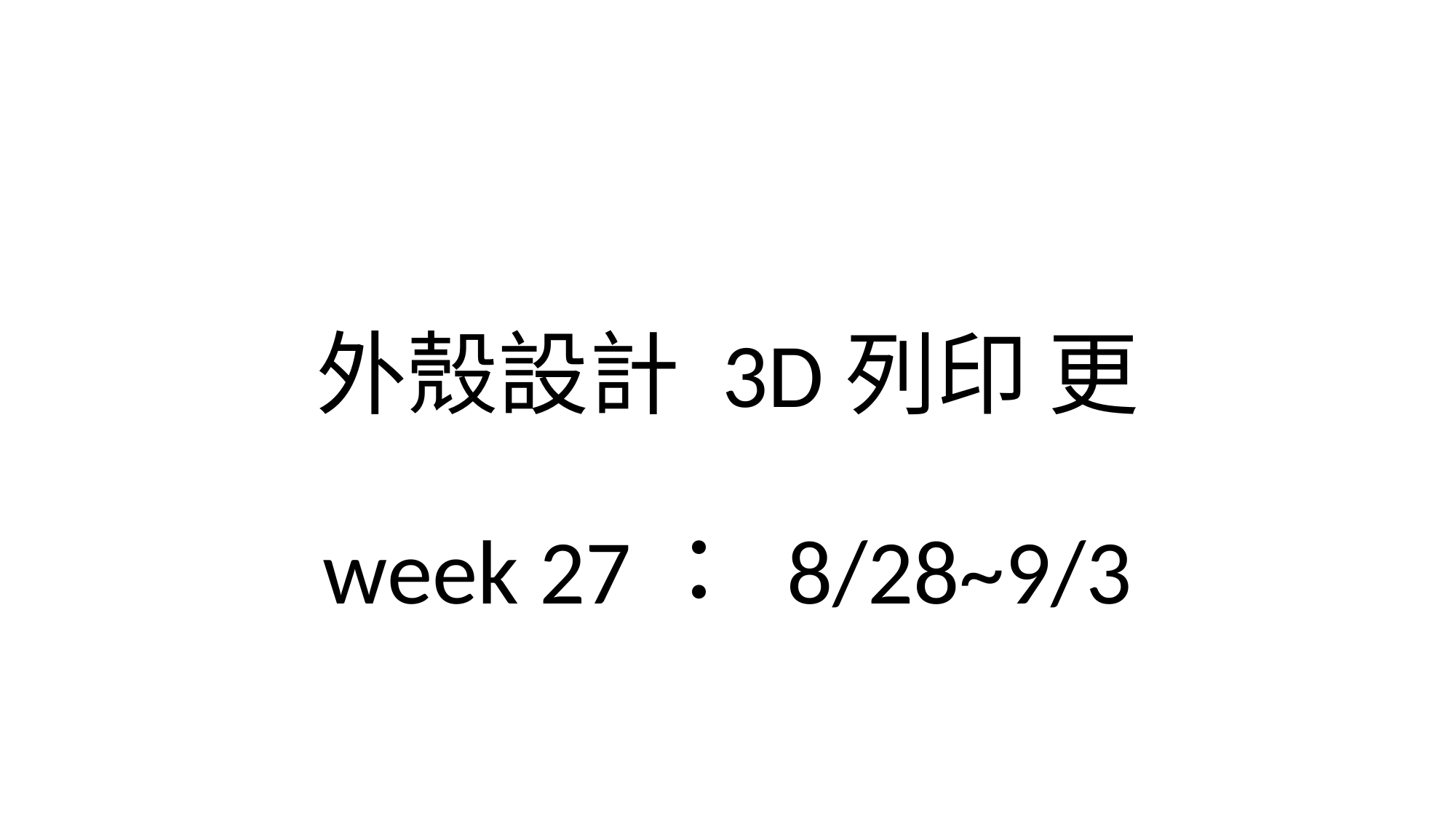

# 外殼設計 3D列印 更 week 27： 8/28~9/3